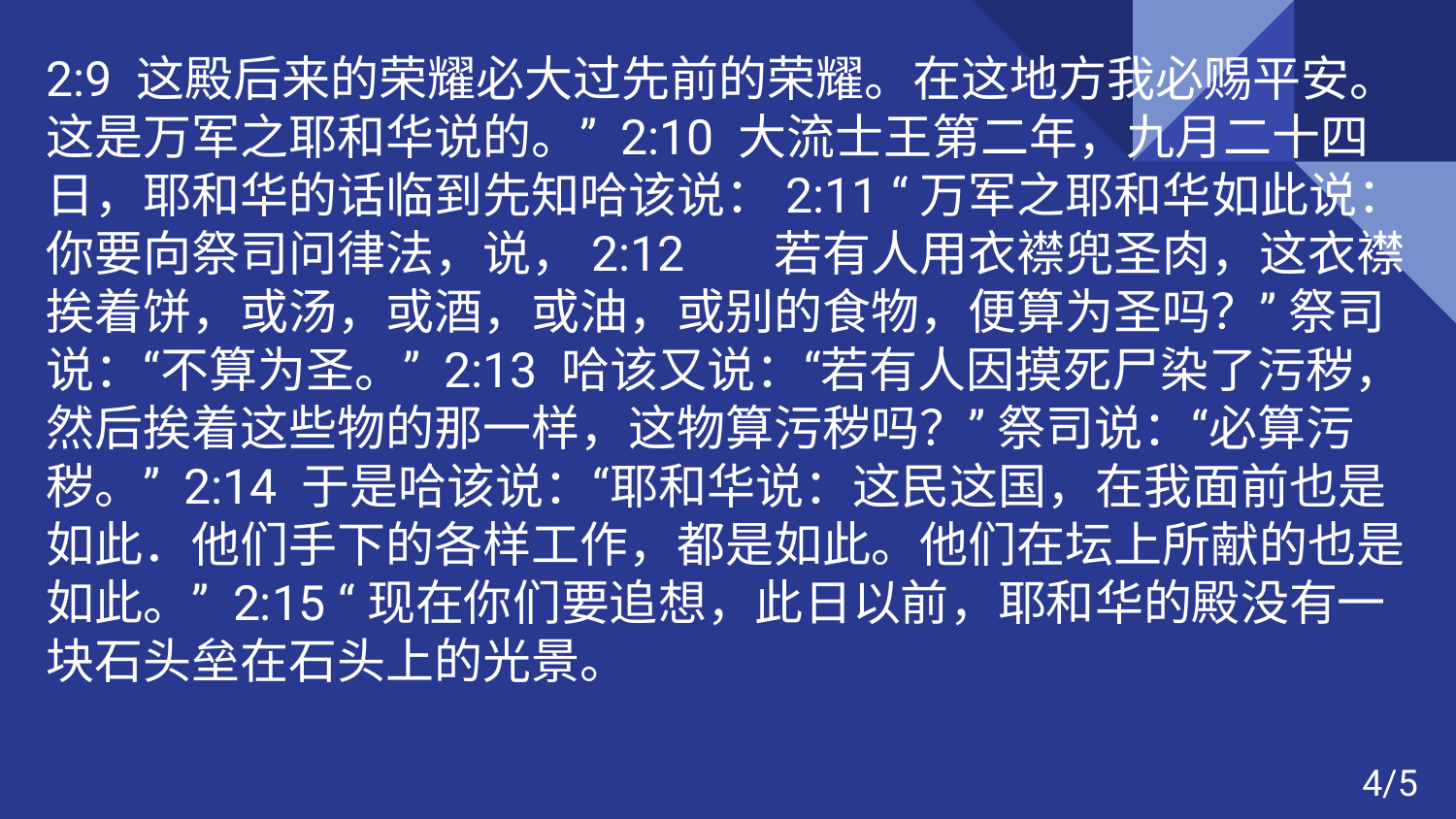

2:9 这殿后来的荣耀必大过先前的荣耀。在这地方我必赐平安。这是万军之耶和华说的。” 2:10 大流士王第二年，九月二十四日，耶和华的话临到先知哈该说：2:11 “万军之耶和华如此说：你要向祭司问律法，说，2:12	若有人用衣襟兜圣肉，这衣襟挨着饼，或汤，或酒，或油，或别的食物，便算为圣吗？” 祭司说：“不算为圣。” 2:13 哈该又说：“若有人因摸死尸染了污秽，然后挨着这些物的那一样，这物算污秽吗？” 祭司说：“必算污秽。” 2:14 于是哈该说：“耶和华说：这民这国，在我面前也是如此．他们手下的各样工作，都是如此。他们在坛上所献的也是如此。” 2:15 “现在你们要追想，此日以前，耶和华的殿没有一块石头垒在石头上的光景。

4/5